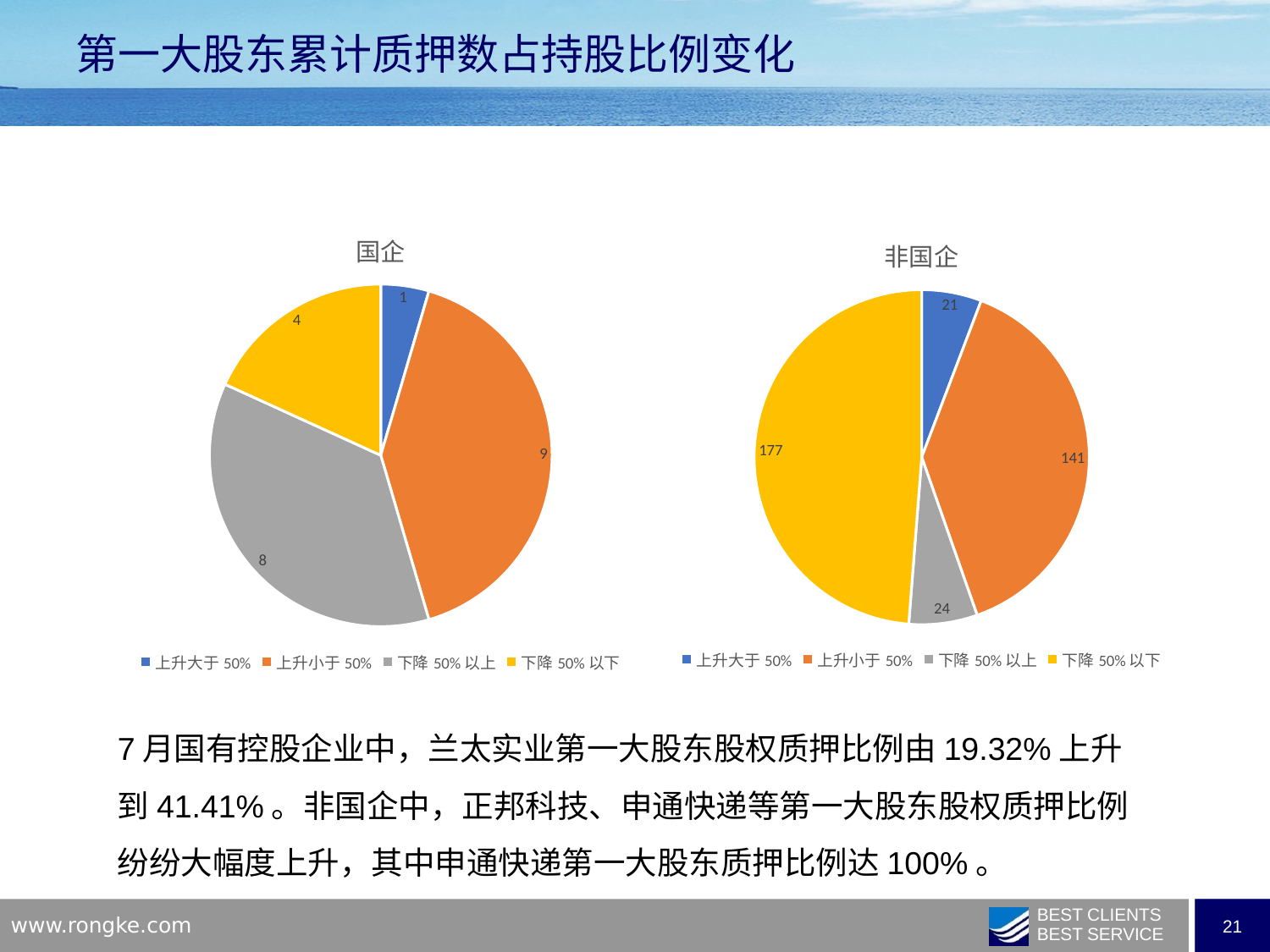

第一大股东累计质押数占持股比例变化

### Chart: 国企

| Category |  |
|---|---|
| 上升大于50% | 1.0 |
| 上升小于50% | 9.0 |
| 下降50%以上 | 8.0 |
| 下降50%以下 | 4.0 |

### Chart: 非国企

| Category |  |
|---|---|
| 上升大于50% | 21.0 |
| 上升小于50% | 141.0 |
| 下降50%以上 | 24.0 |
| 下降50%以下 | 177.0 |
7月国有控股企业中，兰太实业第一大股东股权质押比例由19.32%上升到41.41%。非国企中，正邦科技、申通快递等第一大股东股权质押比例纷纷大幅度上升，其中申通快递第一大股东质押比例达100%。